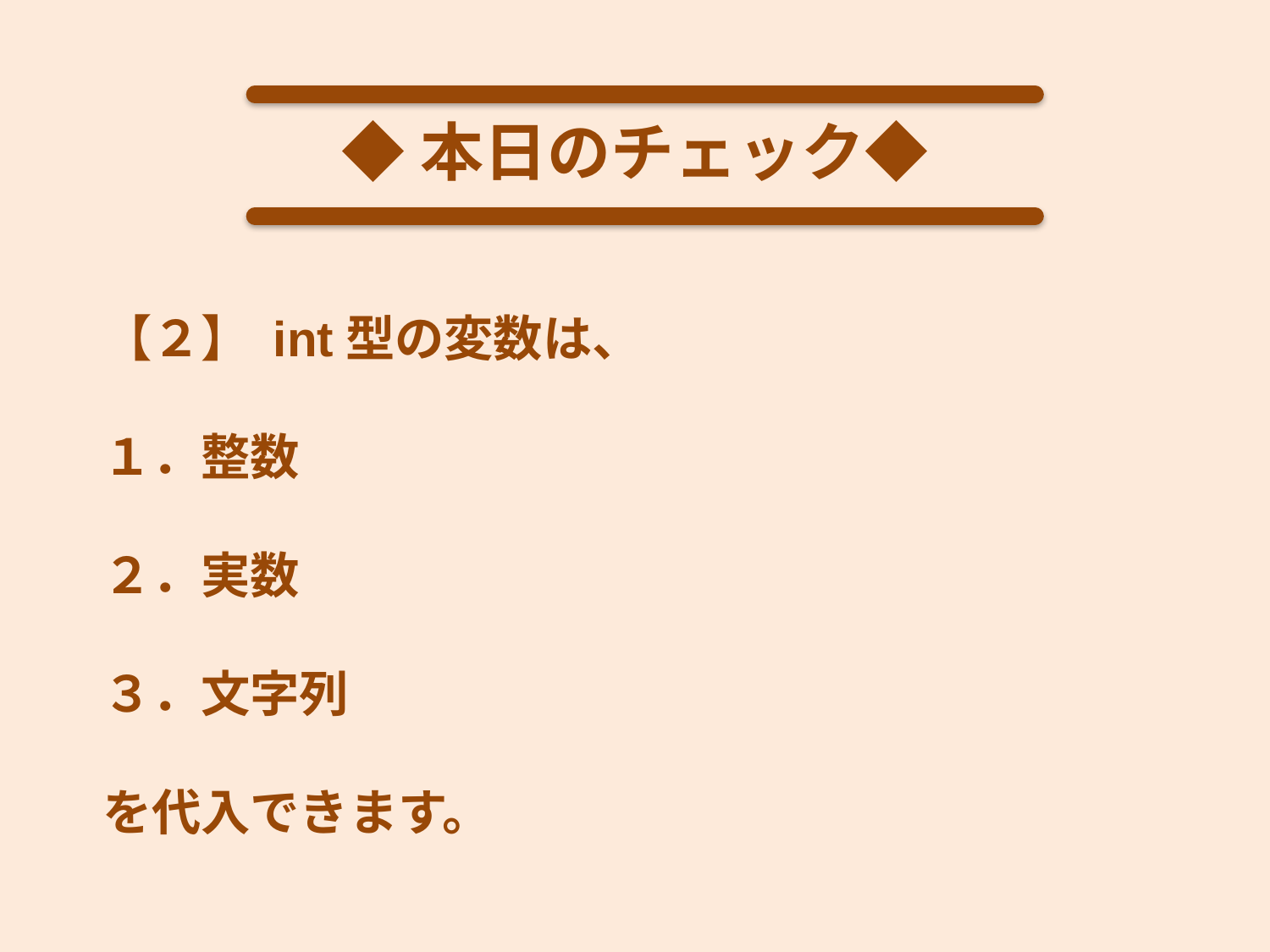

◆本日のチェック◆

【２】 int型の変数は、

１．整数

２．実数

３．文字列

を代入できます。